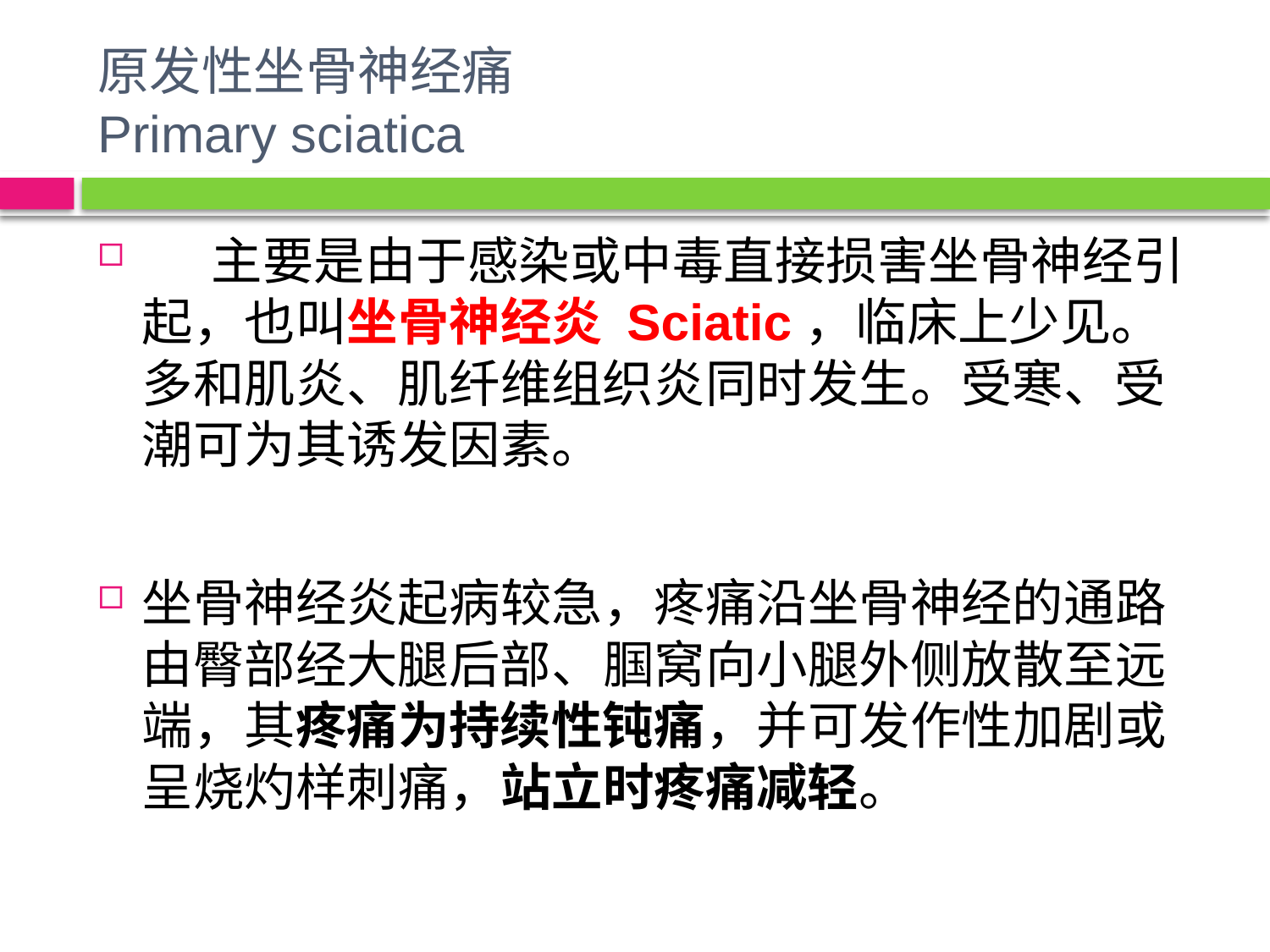

# 原发性坐骨神经痛 Primary sciatica
     主要是由于感染或中毒直接损害坐骨神经引起，也叫坐骨神经炎 Sciatic，临床上少见。多和肌炎、肌纤维组织炎同时发生。受寒、受潮可为其诱发因素。
坐骨神经炎起病较急，疼痛沿坐骨神经的通路由臀部经大腿后部、腘窝向小腿外侧放散至远端，其疼痛为持续性钝痛，并可发作性加剧或呈烧灼样刺痛，站立时疼痛减轻。